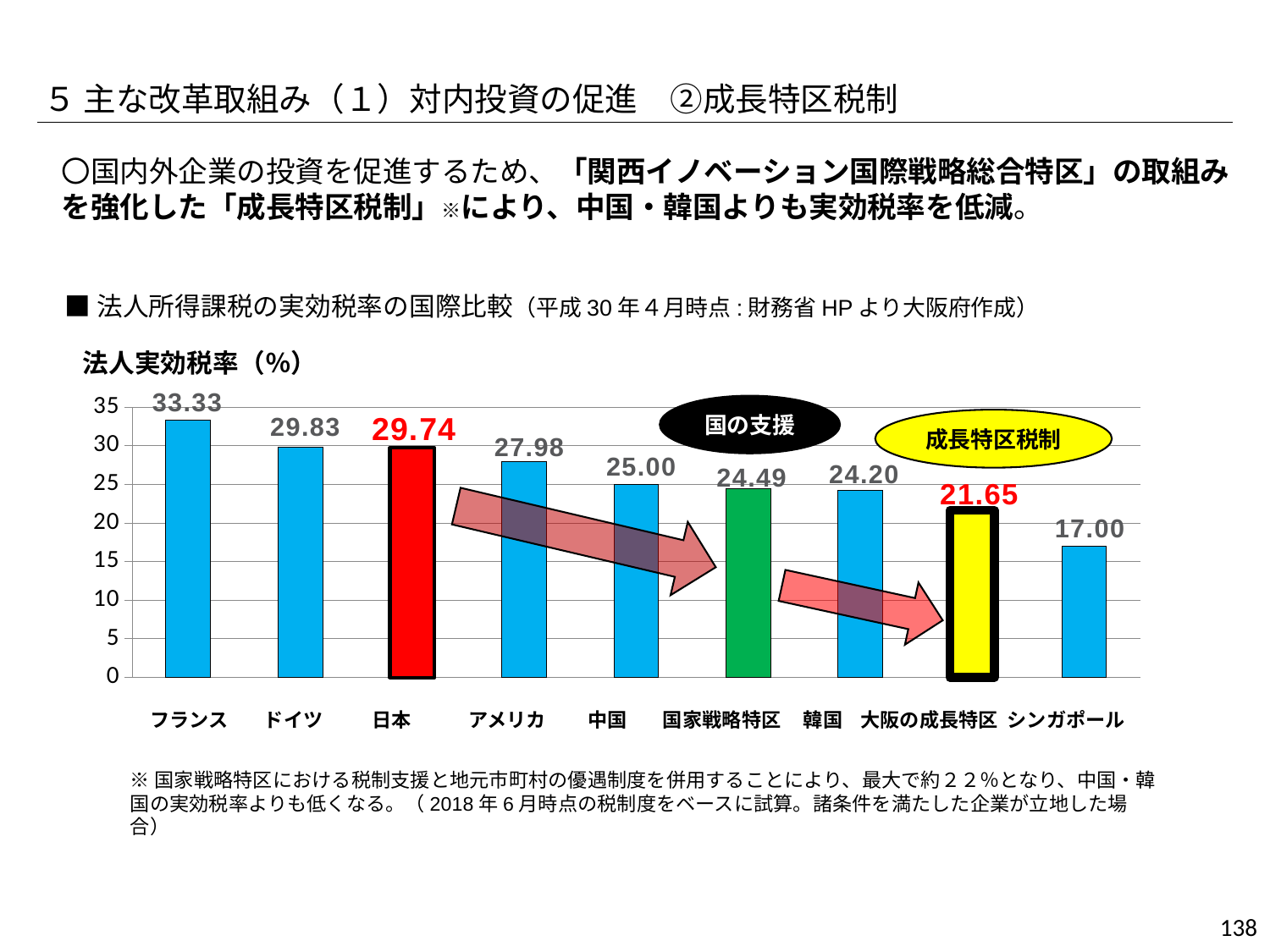

５ 主な改革取組み（１）対内投資の促進　②成長特区税制
〇国内外企業の投資を促進するため、「関西イノベーション国際戦略総合特区」の取組みを強化した「成長特区税制」※により、中国・韓国よりも実効税率を低減。
■法人所得課税の実効税率の国際比較（平成30年４月時点:財務省HPより大阪府作成）
法人実効税率（％）

### Chart

| Category | 法人実行税率 |
|---|---|
| フランス | 33.3 |
| ドイツ | 29.83 |
| 日本 | 29.74 |
| アメリカ | 27.98 |
| 中国 | 25.0 |
| 国家戦略特区 | 24.49 |
| 韓国 | 24.2 |
| 大阪の成長特区 | 21.65 |
| シンガポール | 17.0 |
33.33
29.83
27.98
25.00
24.20
24.49
21.65

17.00

国の支援
成長特区税制
  フランス        ドイツ           日本　    　アメリカ　     中国        国家戦略特区     韓国    大阪の成長特区  シンガポール
※国家戦略特区における税制支援と地元市町村の優遇制度を併用することにより、最大で約２２％となり、中国・韓国の実効税率よりも低くなる。（2018年6月時点の税制度をベースに試算。諸条件を満たした企業が立地した場合）
138